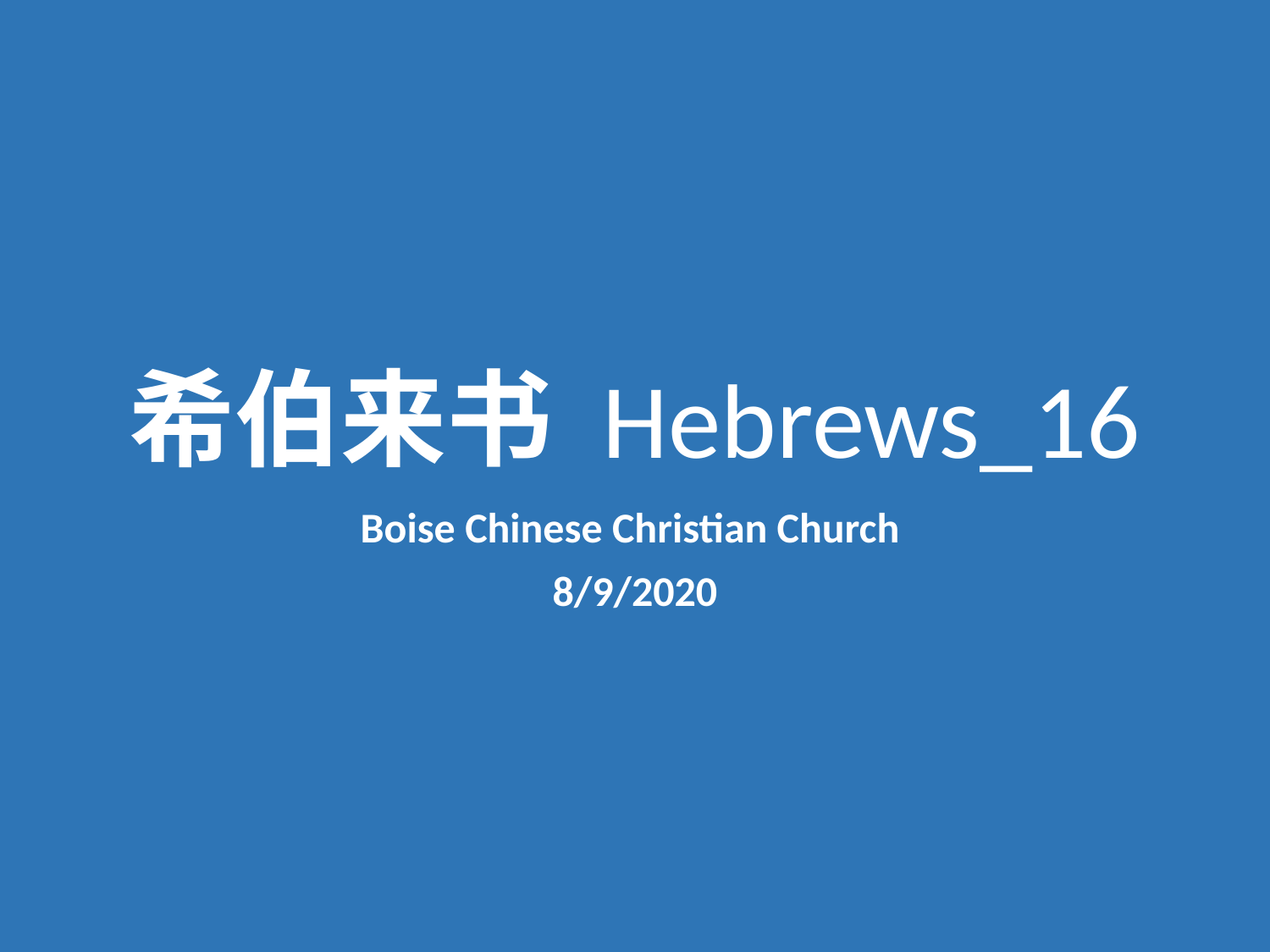

# 希伯来书 Hebrews_16
Boise Chinese Christian Church
8/9/2020